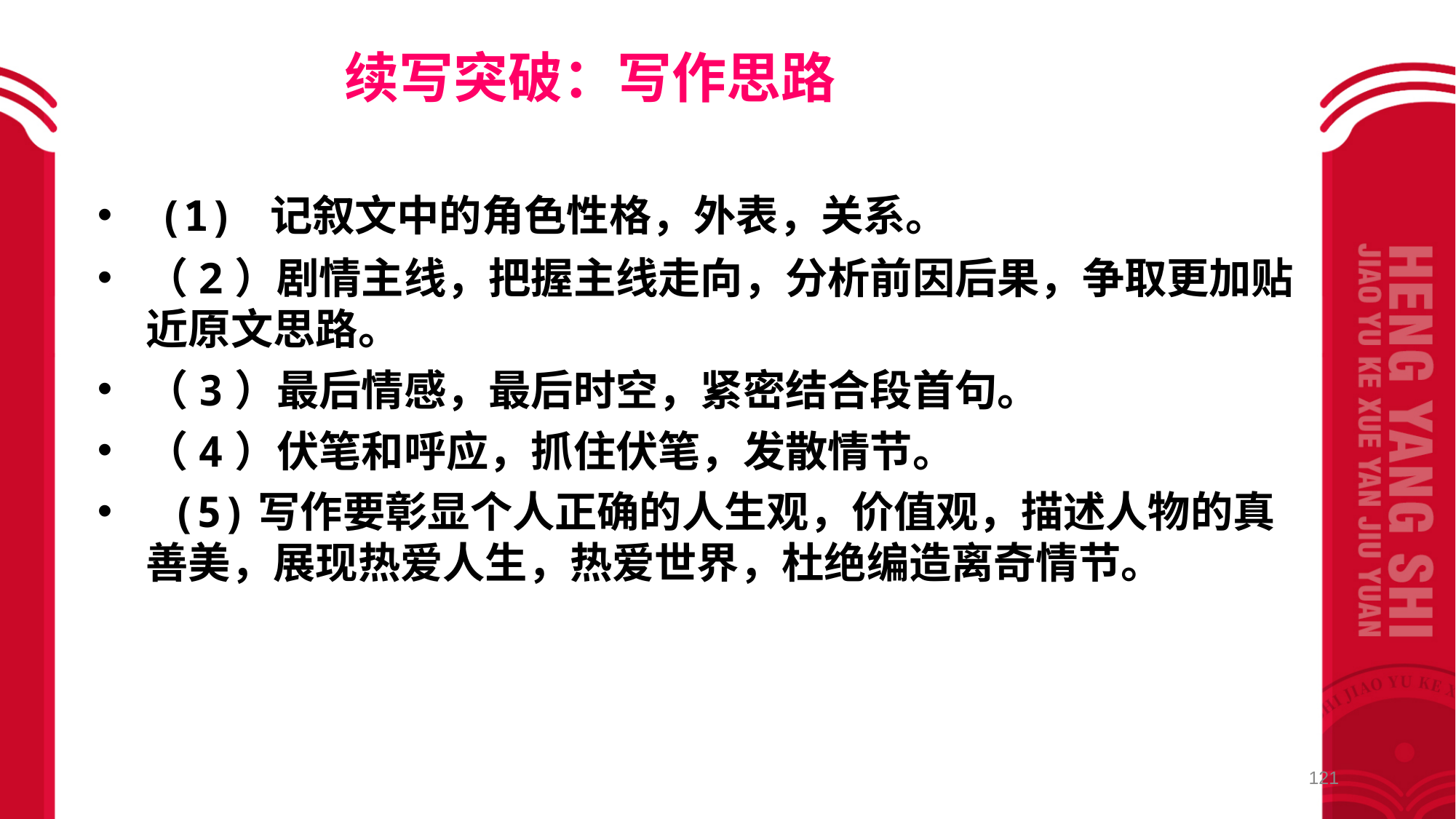

续写突破：写作思路
 (1) 记叙文中的角色性格，外表，关系。
（2）剧情主线，把握主线走向，分析前因后果，争取更加贴近原文思路。
（3）最后情感，最后时空，紧密结合段首句。
（4）伏笔和呼应，抓住伏笔，发散情节。
 (5)写作要彰显个人正确的人生观，价值观，描述人物的真善美，展现热爱人生，热爱世界，杜绝编造离奇情节。

121